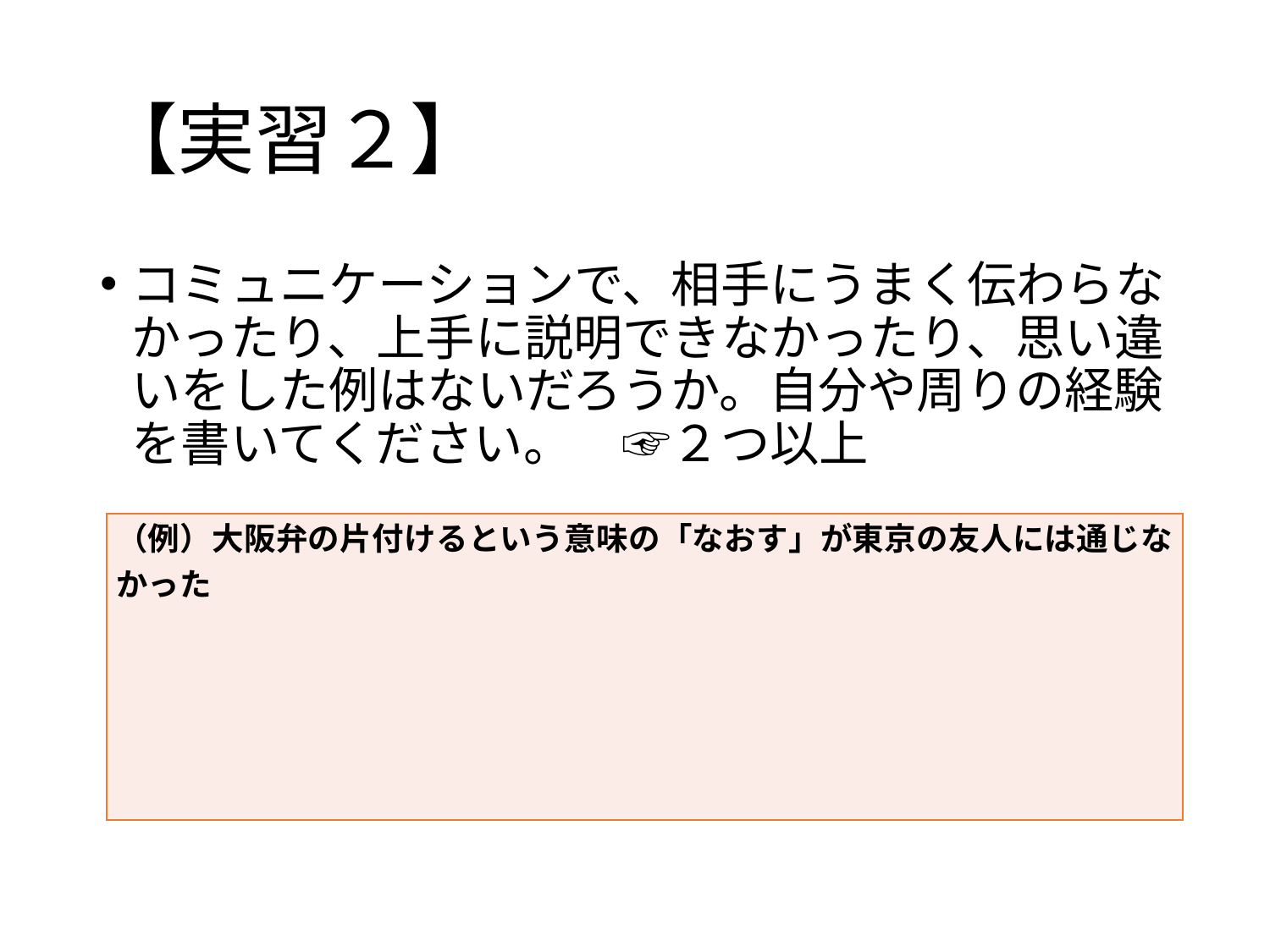

# 【実習２】
コミュニケーションで、相手にうまく伝わらなかったり、上手に説明できなかったり、思い違いをした例はないだろうか。自分や周りの経験を書いてください。　☞２つ以上
| （例）大阪弁の片付けるという意味の「なおす」が東京の友人には通じなかった |
| --- |